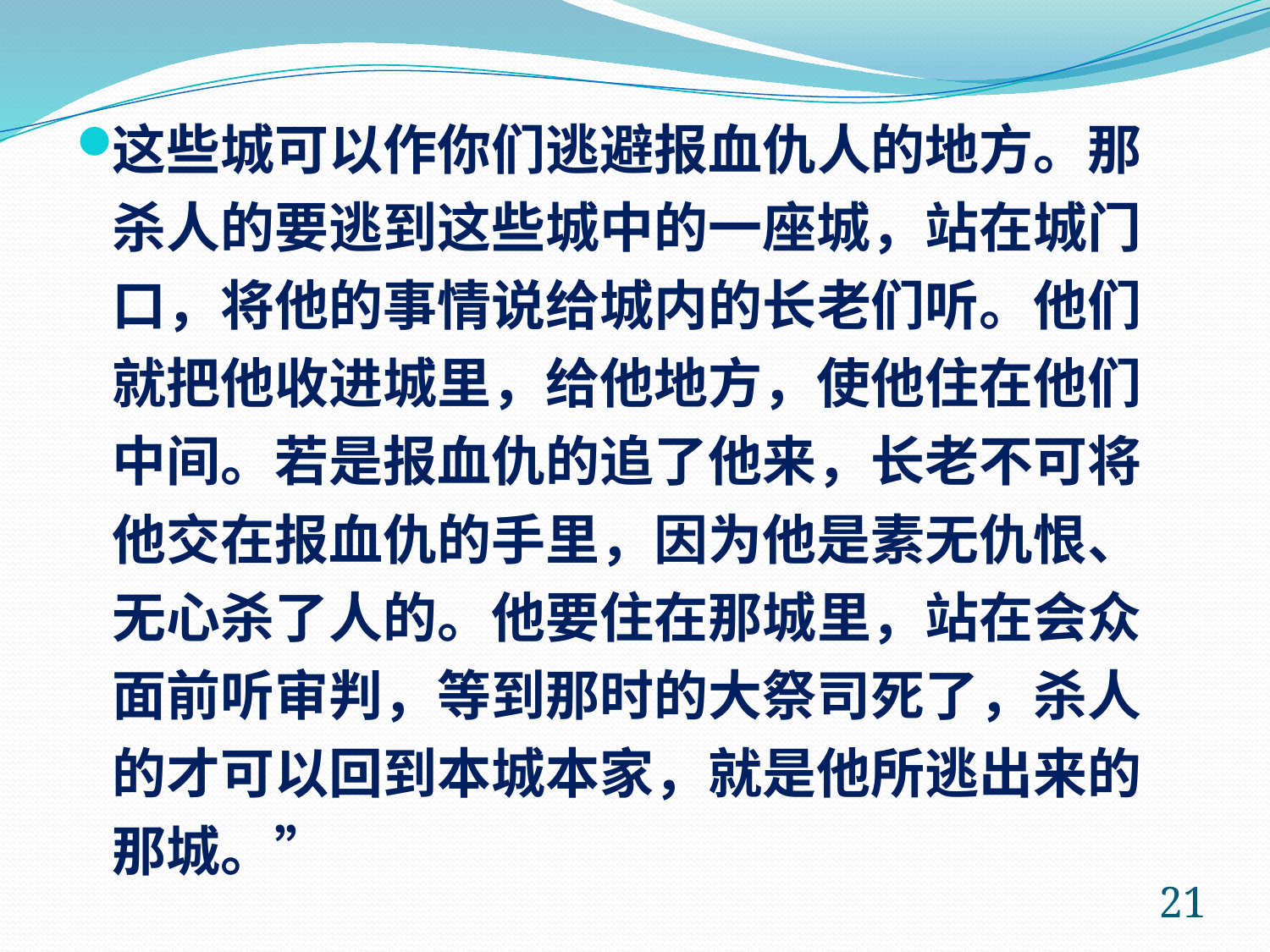

这些城可以作你们逃避报血仇人的地方。那杀人的要逃到这些城中的一座城，站在城门口，将他的事情说给城内的长老们听。他们就把他收进城里，给他地方，使他住在他们中间。若是报血仇的追了他来，长老不可将他交在报血仇的手里，因为他是素无仇恨、无心杀了人的。他要住在那城里，站在会众面前听审判，等到那时的大祭司死了，杀人的才可以回到本城本家，就是他所逃出来的那城。”
21